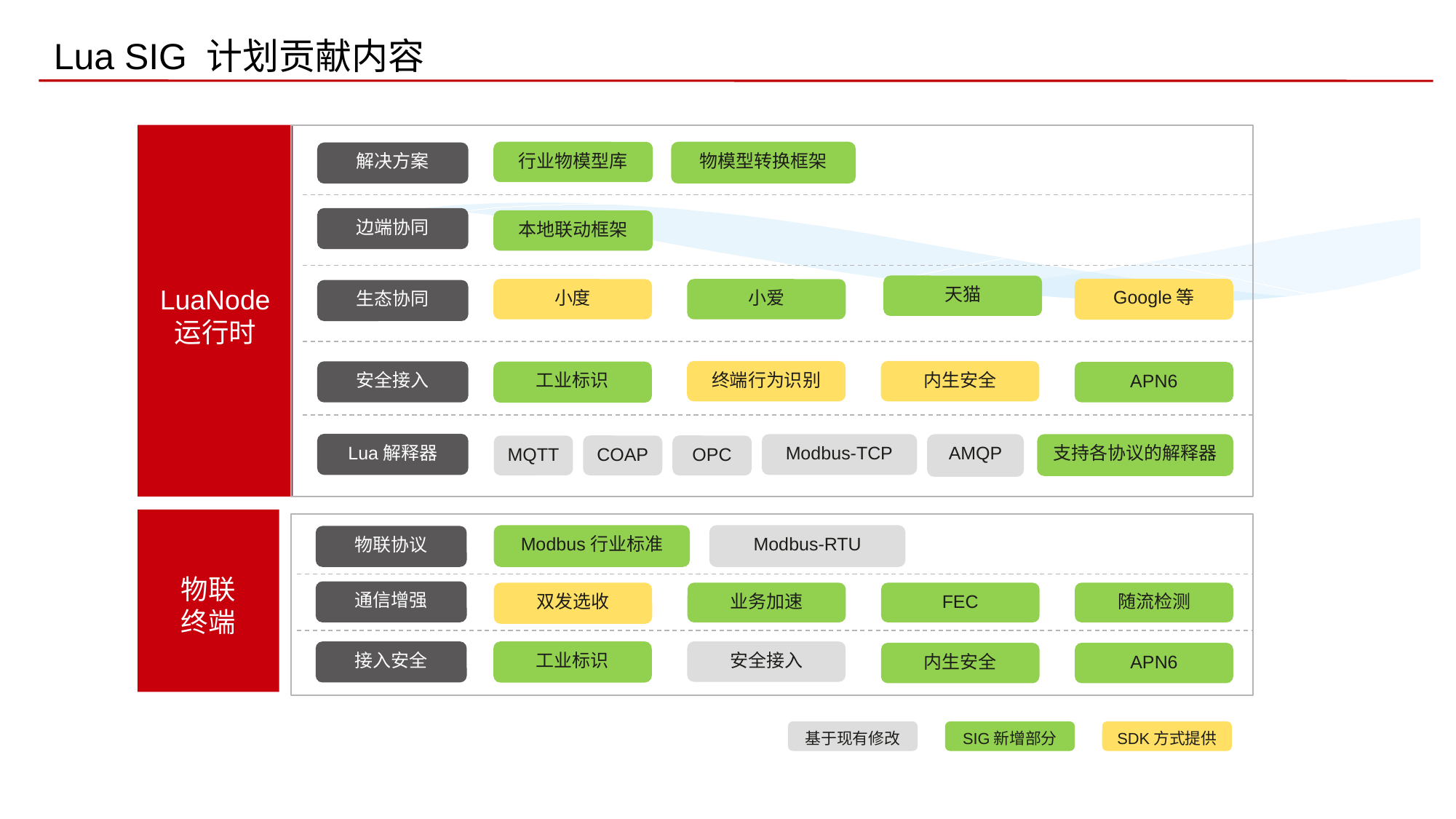

Lua SIG 计划贡献内容

LuaNode
运行时

行业物模型库
物模型转换框架
解决方案
边端协同
本地联动框架
天猫
Google等
小度
小爱
生态协同
终端行为识别
内生安全
安全接入
工业标识
APN6
Lua解释器
Modbus-TCP
AMQP
支持各协议的解释器
COAP
OPC
MQTT
物联
终端

Modbus行业标准
Modbus-RTU
物联协议
通信增强
双发选收
业务加速
FEC
随流检测
接入安全
工业标识
安全接入
内生安全
APN6
基于现有修改
SIG新增部分
SDK方式提供